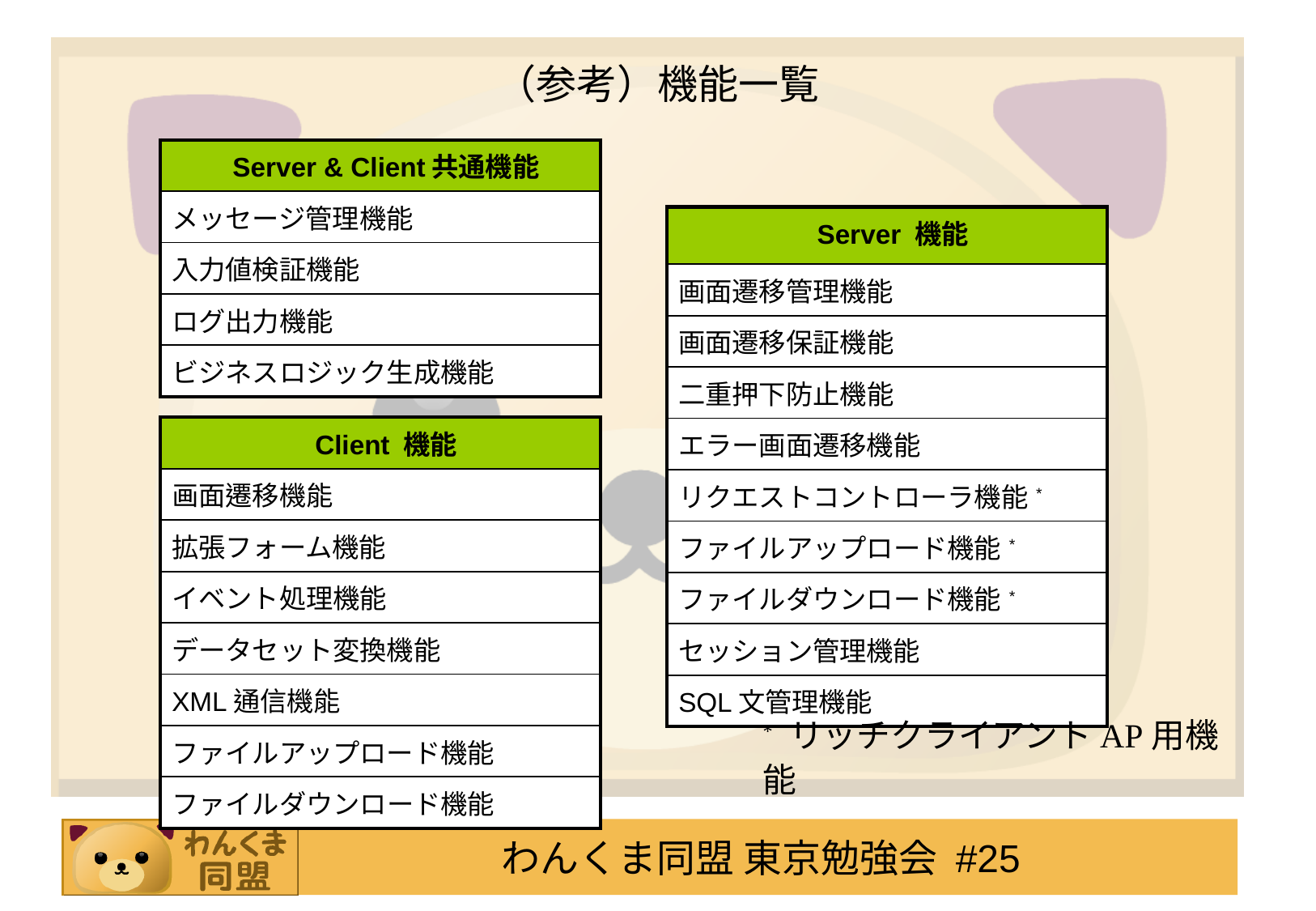

# （参考）機能一覧
| Server & Client共通機能 |
| --- |
| メッセージ管理機能 |
| 入力値検証機能 |
| ログ出力機能 |
| ビジネスロジック生成機能 |
| Server 機能 |
| --- |
| 画面遷移管理機能 |
| 画面遷移保証機能 |
| 二重押下防止機能 |
| エラー画面遷移機能 |
| リクエストコントローラ機能\* |
| ファイルアップロード機能\* |
| ファイルダウンロード機能\* |
| セッション管理機能 |
| SQL文管理機能 |
| Client 機能 |
| --- |
| 画面遷移機能 |
| 拡張フォーム機能 |
| イベント処理機能 |
| データセット変換機能 |
| XML通信機能 |
| ファイルアップロード機能 |
| ファイルダウンロード機能 |
* リッチクライアントAP用機能